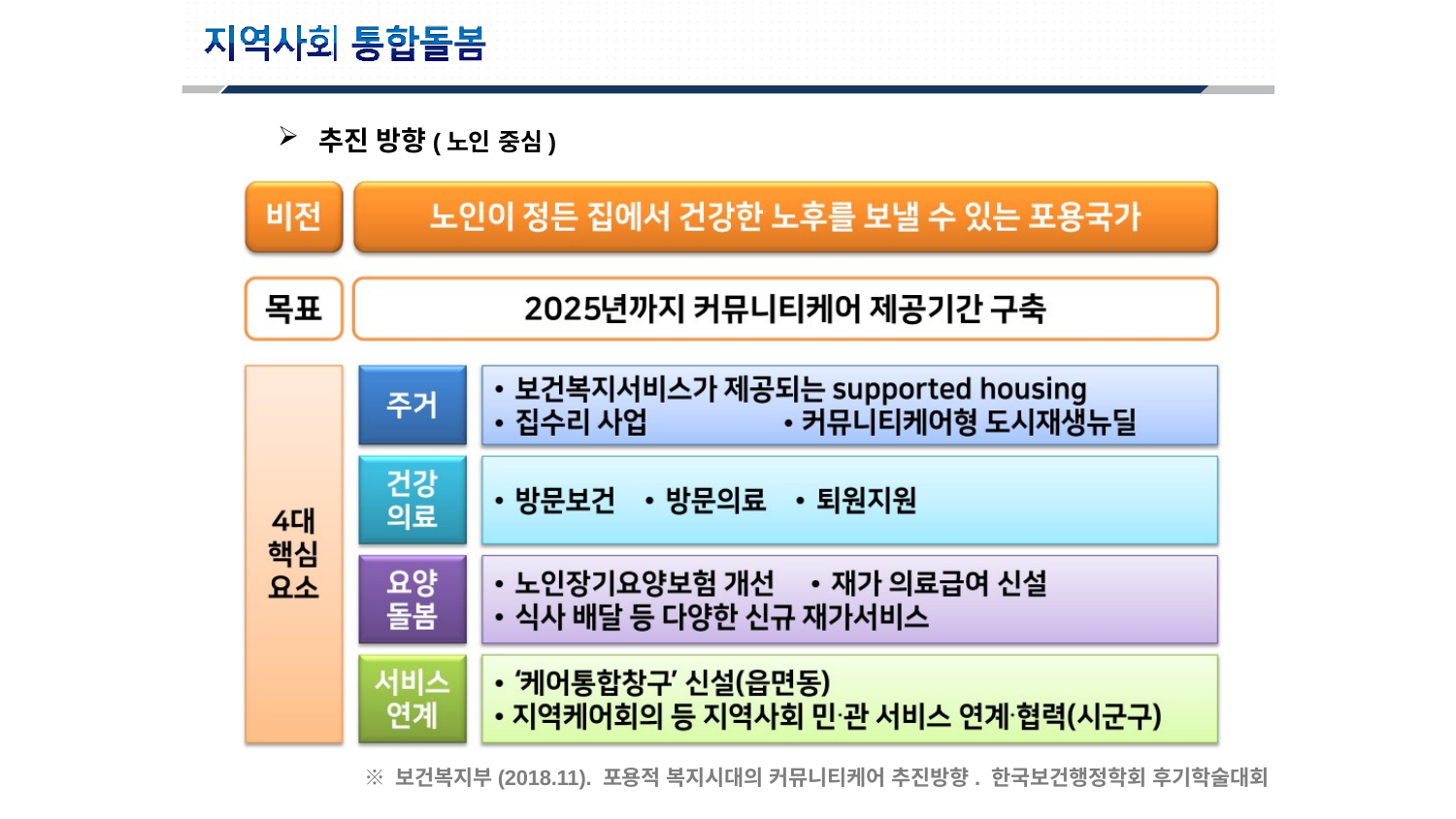

추진 방향(노인 중심)

※ 보건복지부(2018.11). 포용적 복지시대의 커뮤니티케어 추진방향. 한국보건행정학회 후기학술대회